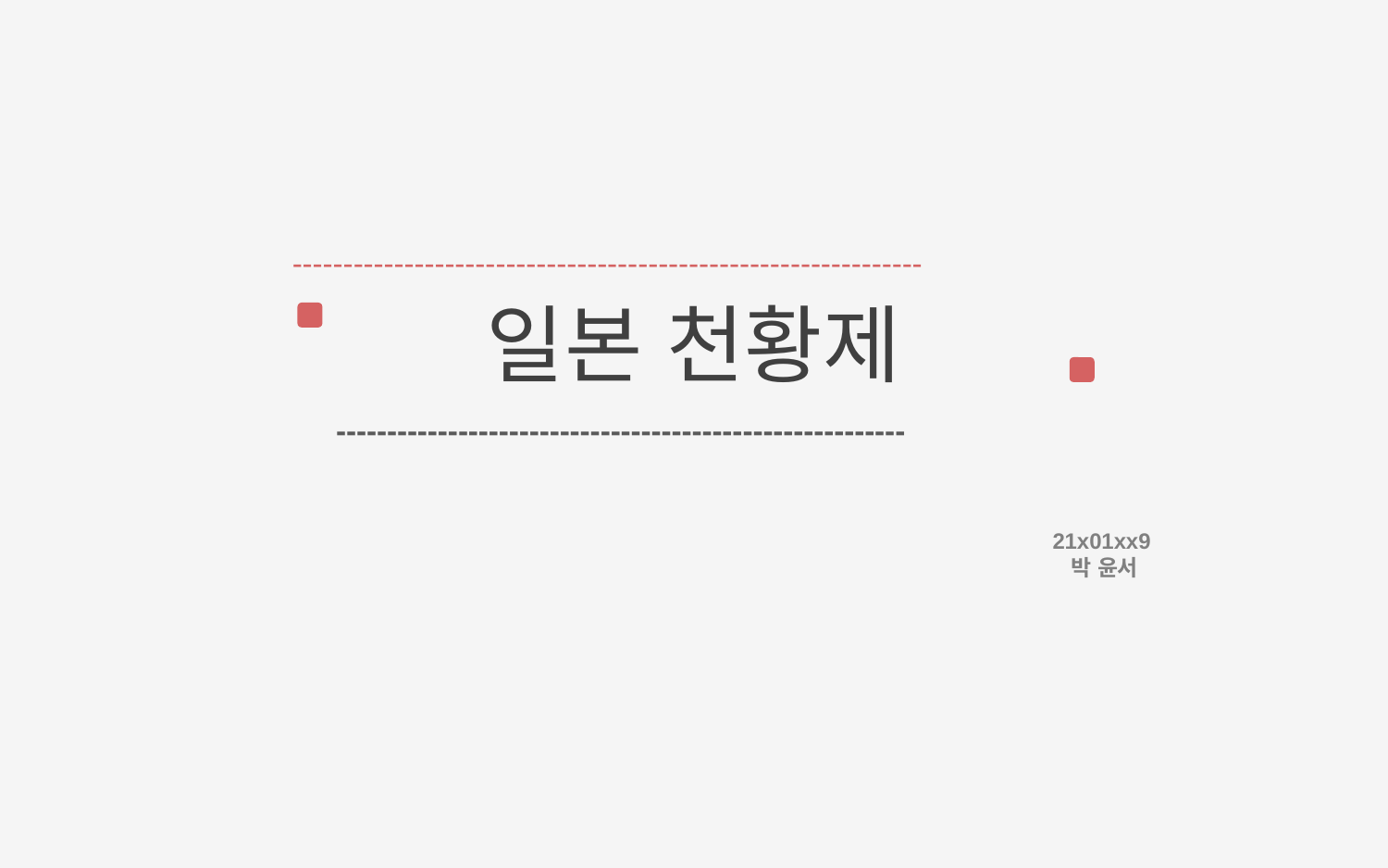

--------------------------------------------------------------
일본 천황제

--------------------------------------------------------
21x01xx9
박 윤서